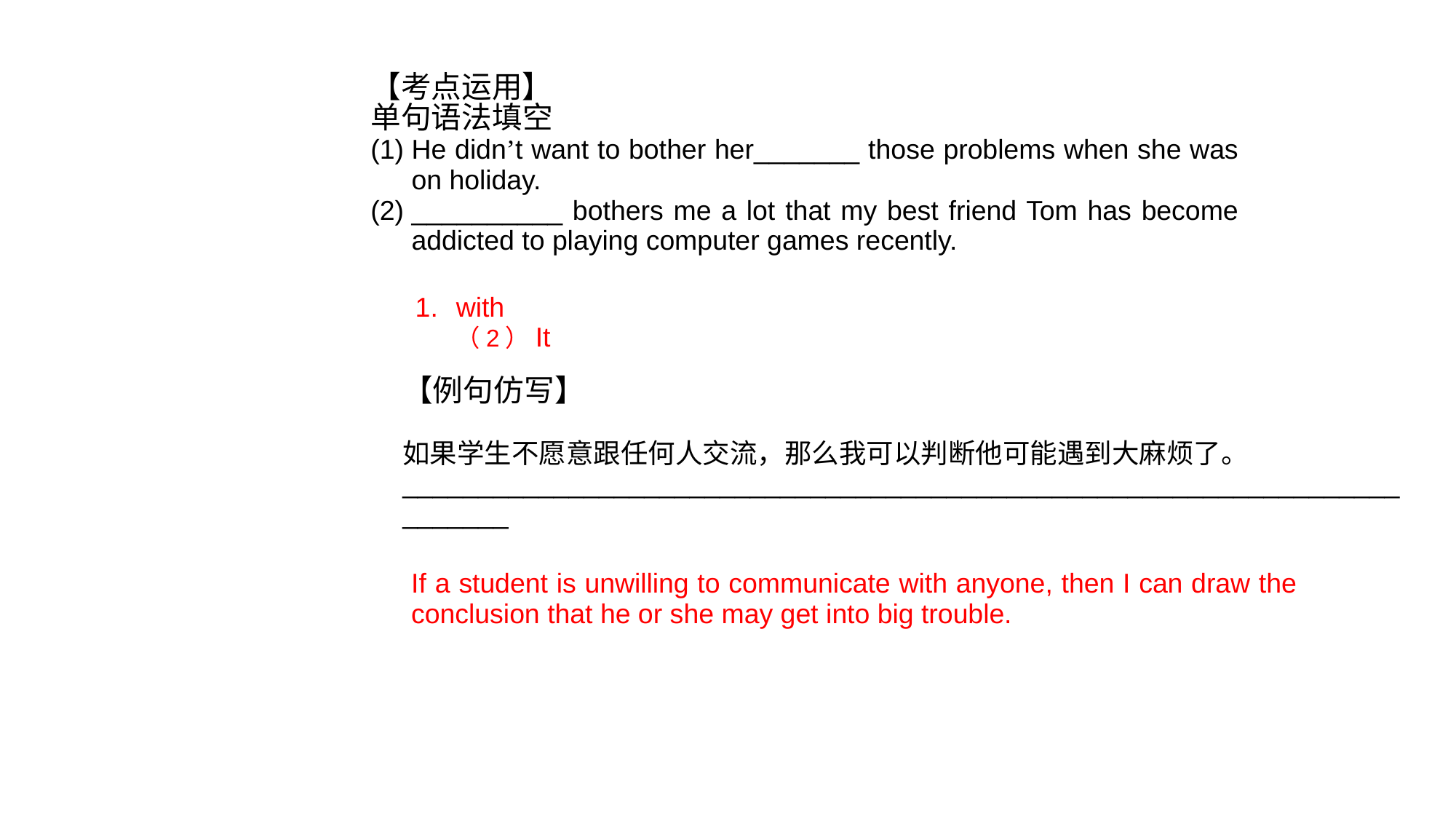

【考点运用】
单句语法填空
He didn’t want to bother her_______ those problems when she was on holiday.
__________ bothers me a lot that my best friend Tom has become addicted to playing computer games recently.
with （2）It
【例句仿写】

如果学生不愿意跟任何人交流，那么我可以判断他可能遇到大麻烦了。
_________________________________________________________________________
If a student is unwilling to communicate with anyone, then I can draw the conclusion that he or she may get into big trouble.